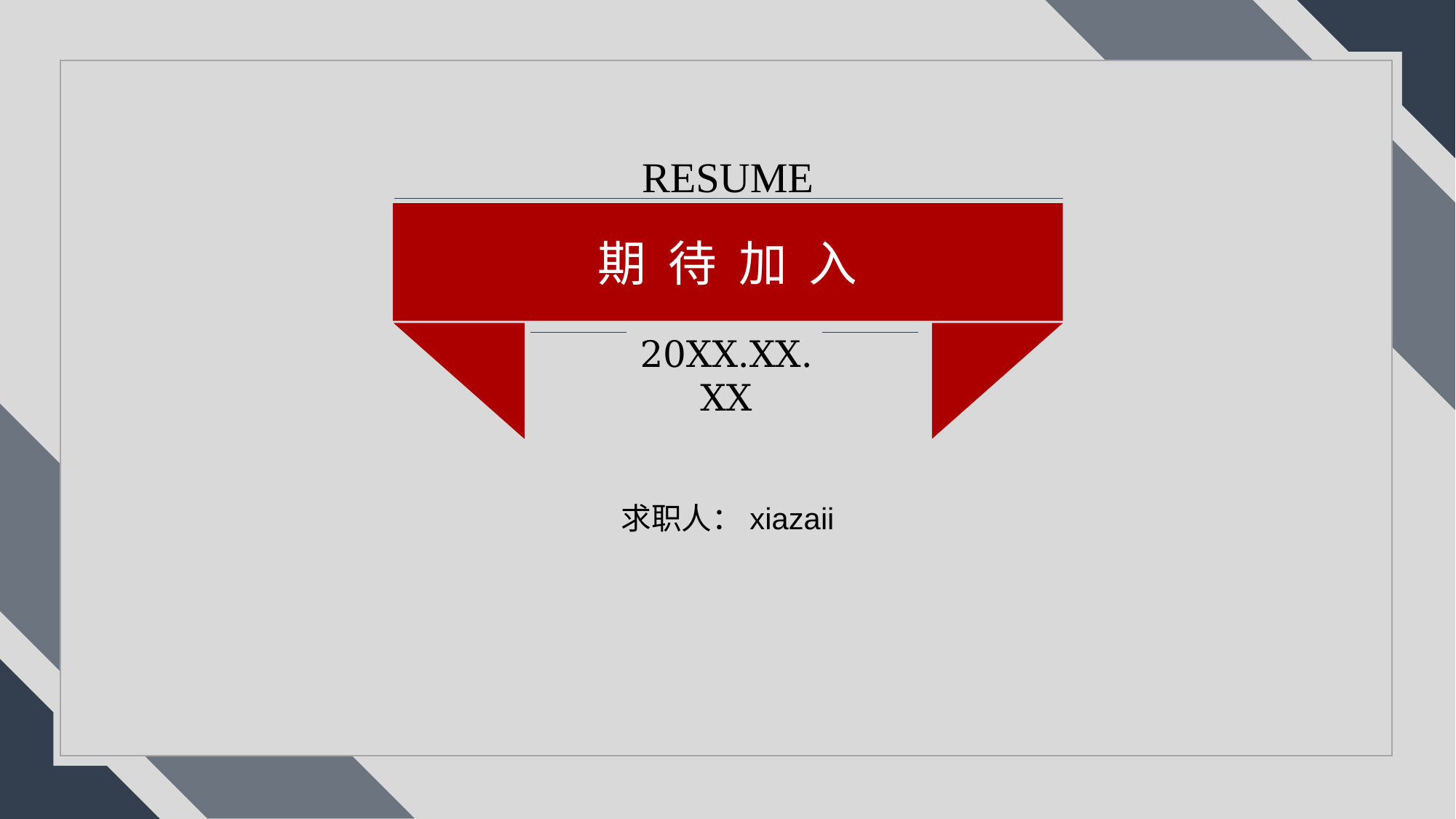

RESUME
期  待  加  入

20XX.XX.XX

求职人：xiazaii